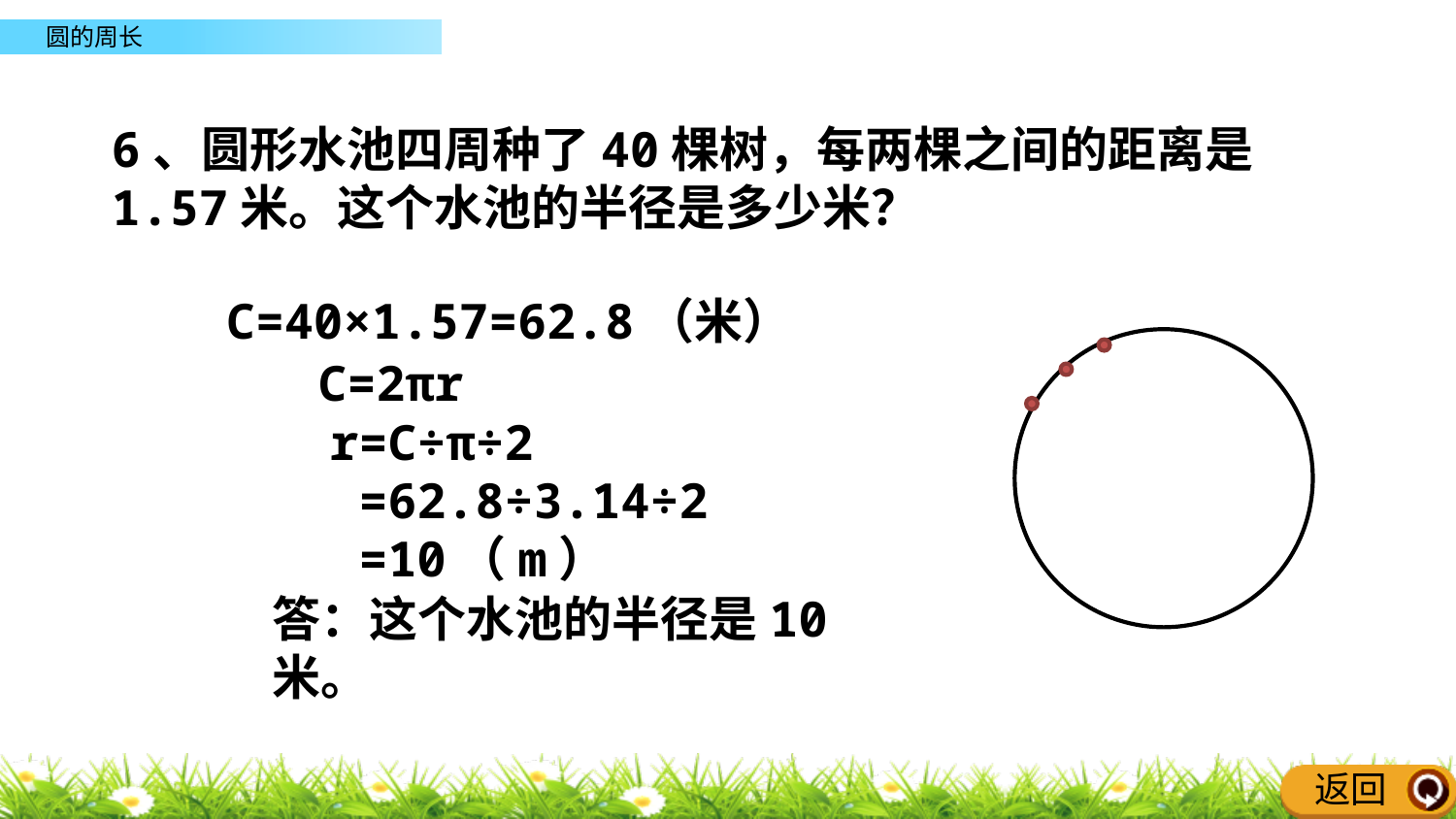

6、圆形水池四周种了40棵树，每两棵之间的距离是1.57米。这个水池的半径是多少米？
C=40×1.57=62.8（米）

C=2πr

r=C÷π÷2
 =62.8÷3.14÷2
 =10（m）

答：这个水池的半径是10米。